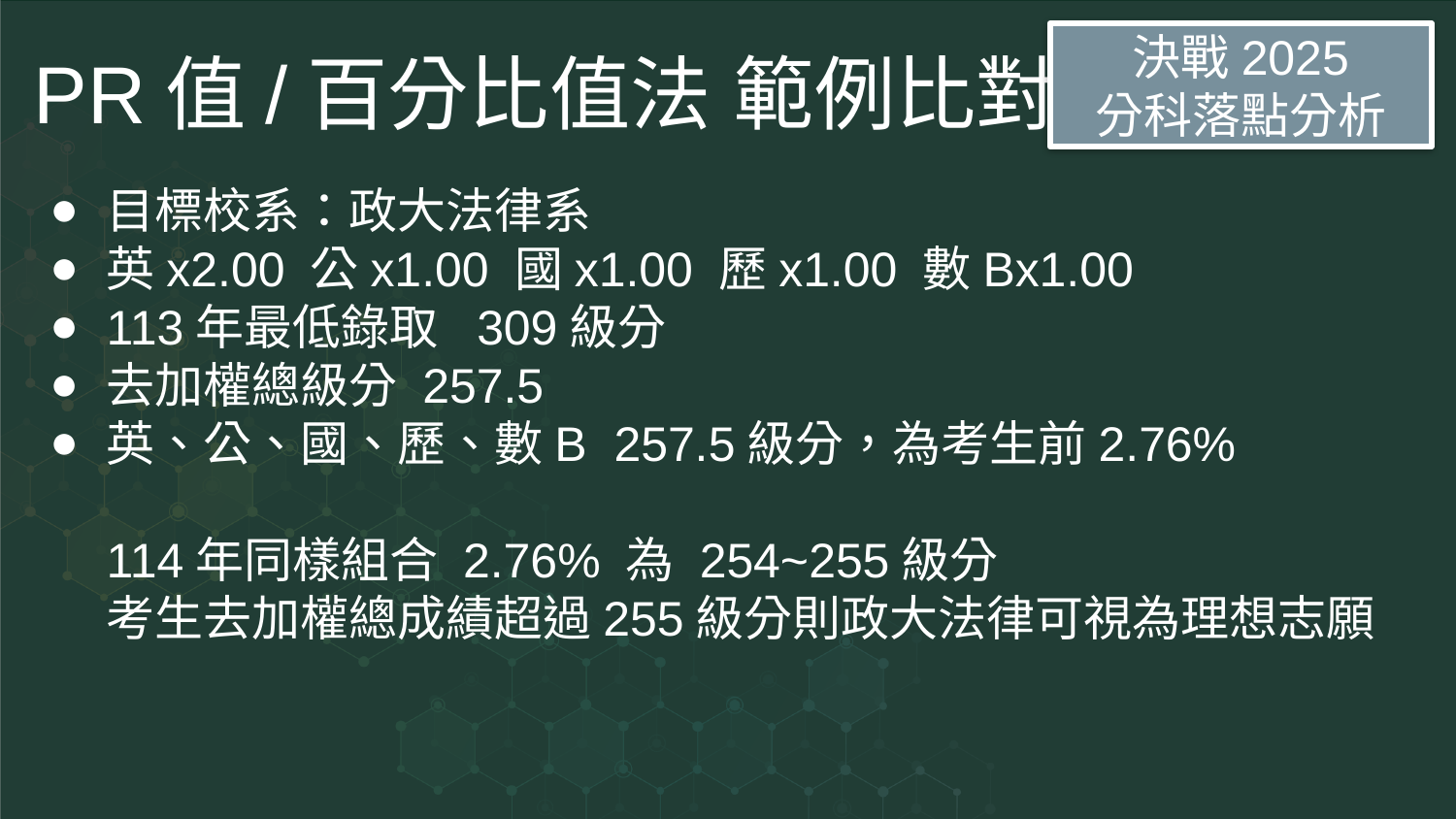

決戰2025
分科落點分析
# PR值/百分比值法 範例比對

目標校系：政大法律系
英x2.00 公x1.00 國x1.00 歷x1.00 數Bx1.00
113年最低錄取  309級分
去加權總級分 257.5
英、公、國、歷、數B  257.5級分，為考生前2.76%

114年同樣組合 2.76% 為 254~255級分
考生去加權總成績超過255級分則政大法律可視為理想志願